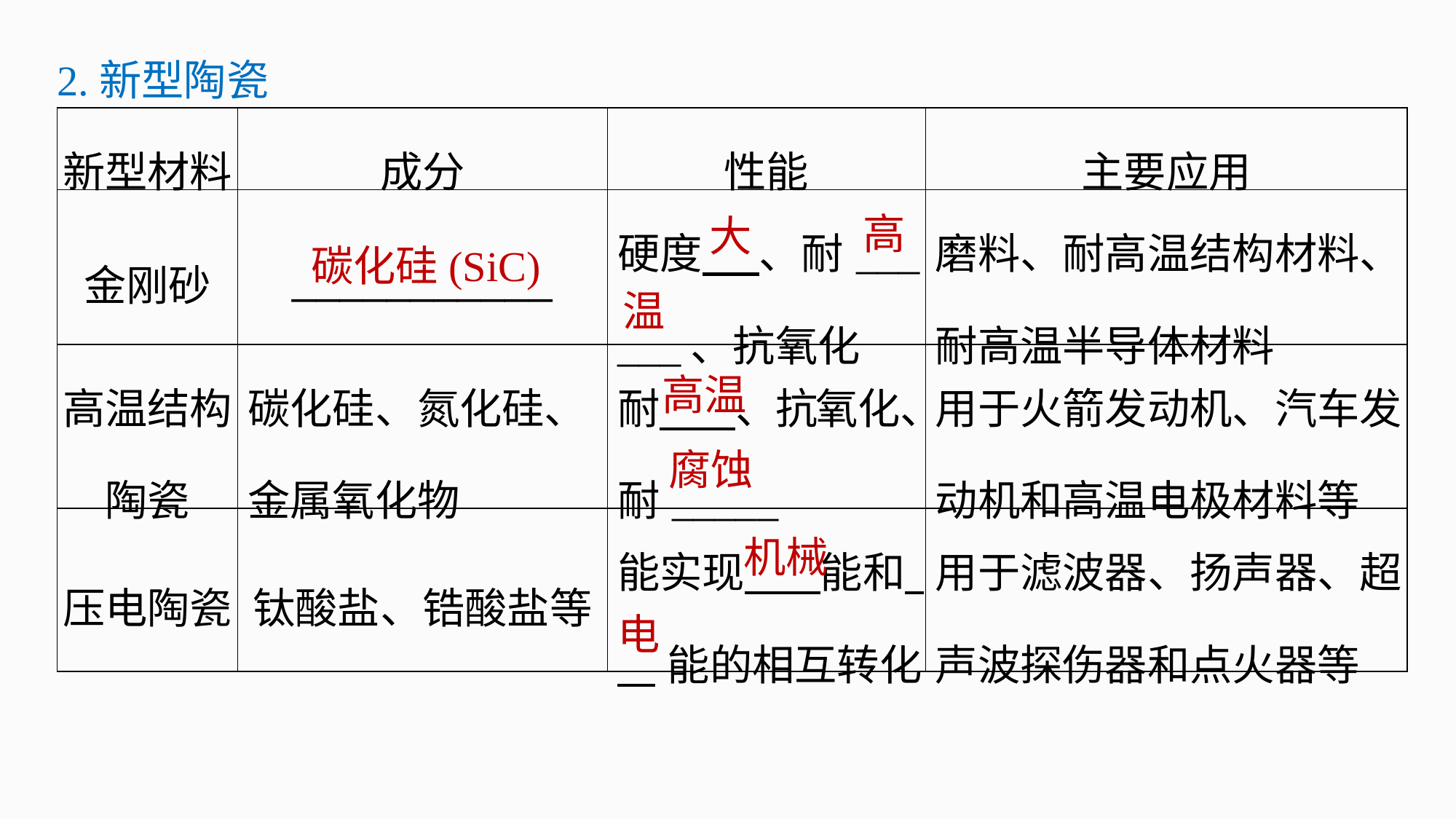

2.新型陶瓷
| 新型材料 | 成分 | 性能 | 主要应用 |
| --- | --- | --- | --- |
| 金刚砂 | \_\_\_\_\_\_\_\_\_\_\_ | 硬度 、耐\_\_\_ \_\_\_、抗氧化 | 磨料、耐高温结构材料、耐高温半导体材料 |
| 高温结构陶瓷 | 碳化硅、氮化硅、金属氧化物 | 耐 、抗氧化、耐\_\_\_\_\_ | 用于火箭发动机、汽车发动机和高温电极材料等 |
| 压电陶瓷 | 钛酸盐、锆酸盐等 | 能实现 能和 能的相互转化 | 用于滤波器、扬声器、超声波探伤器和点火器等 |
高
大
碳化硅(SiC)
温
高温
腐蚀
机械
电